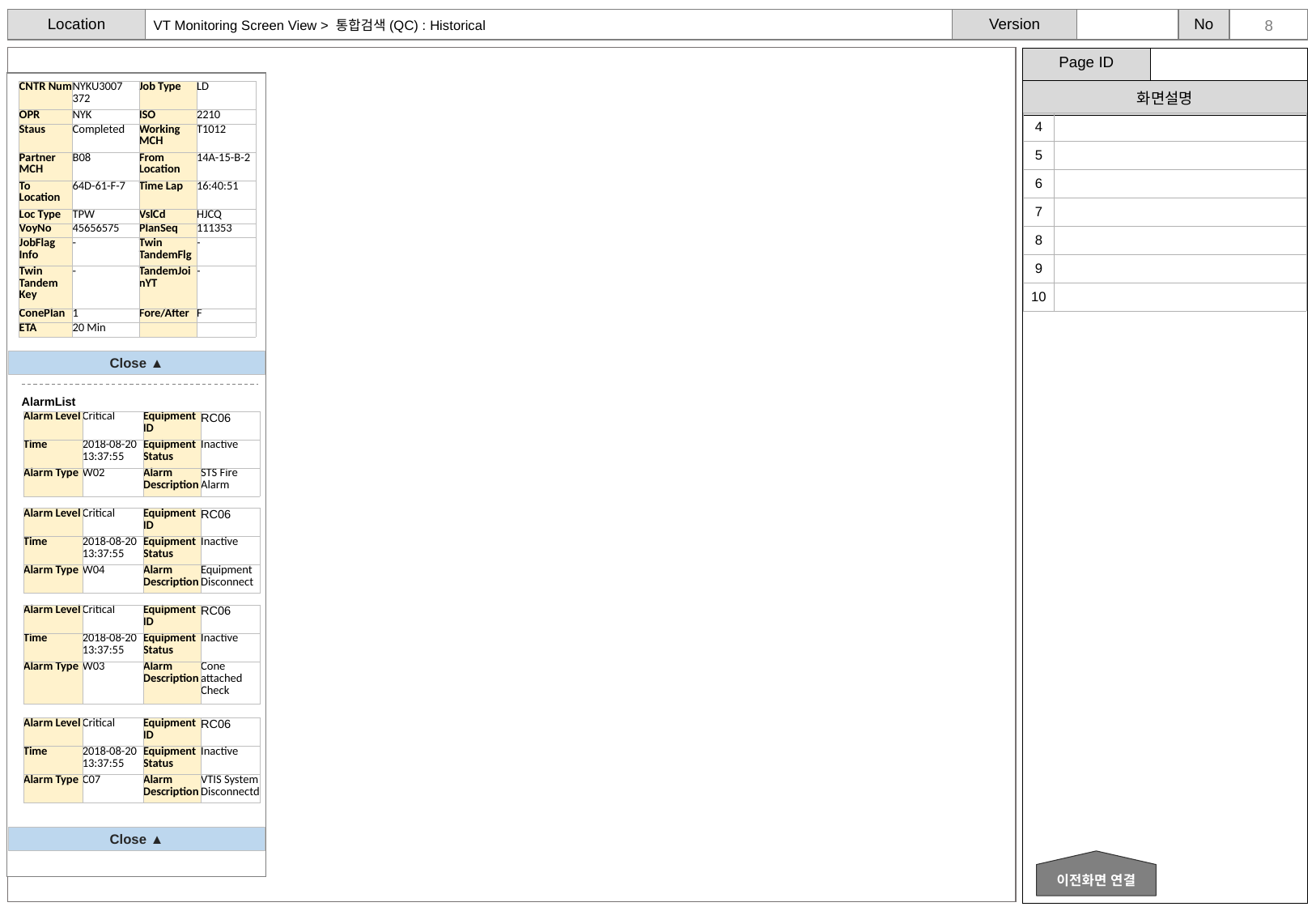

VT Monitoring Screen View > 통합검색(QC) : Historical

| CNTR Num | NYKU3007 372 | Job Type | LD |
| --- | --- | --- | --- |
| OPR | NYK | ISO | 2210 |
| Staus | Completed | Working MCH | T1012 |
| Partner MCH | B08 | From Location | 14A-15-B-2 |
| To Location | 64D-61-F-7 | Time Lap | 16:40:51 |
| Loc Type | TPW | VslCd | HJCQ |
| VoyNo | 45656575 | PlanSeq | 111353 |
| JobFlag Info | - | Twin TandemFlg | - |
| Twin Tandem Key | - | TandemJoinYT | - |
| ConePlan | 1 | Fore/After | F |
| ETA | 20 Min |  |  |
| 4 |  |
| --- | --- |
| 5 |  |
| 6 |  |
| 7 |  |
| 8 |  |
| 9 |  |
| 10 |  |
Close ▲
AlarmList
| Alarm Level | Critical | Equipment ID | RC06 |
| --- | --- | --- | --- |
| Time | 2018-08-20 13:37:55 | Equipment Status | Inactive |
| Alarm Type | W02 | Alarm Description | STS Fire Alarm |
| Alarm Level | Critical | Equipment ID | RC06 |
| --- | --- | --- | --- |
| Time | 2018-08-20 13:37:55 | Equipment Status | Inactive |
| Alarm Type | W04 | Alarm Description | Equipment Disconnect |
| Alarm Level | Critical | Equipment ID | RC06 |
| --- | --- | --- | --- |
| Time | 2018-08-20 13:37:55 | Equipment Status | Inactive |
| Alarm Type | W03 | Alarm Description | Cone attached Check |
| Alarm Level | Critical | Equipment ID | RC06 |
| --- | --- | --- | --- |
| Time | 2018-08-20 13:37:55 | Equipment Status | Inactive |
| Alarm Type | C07 | Alarm Description | VTIS System Disconnectd |
Close ▲

이전화면 연결